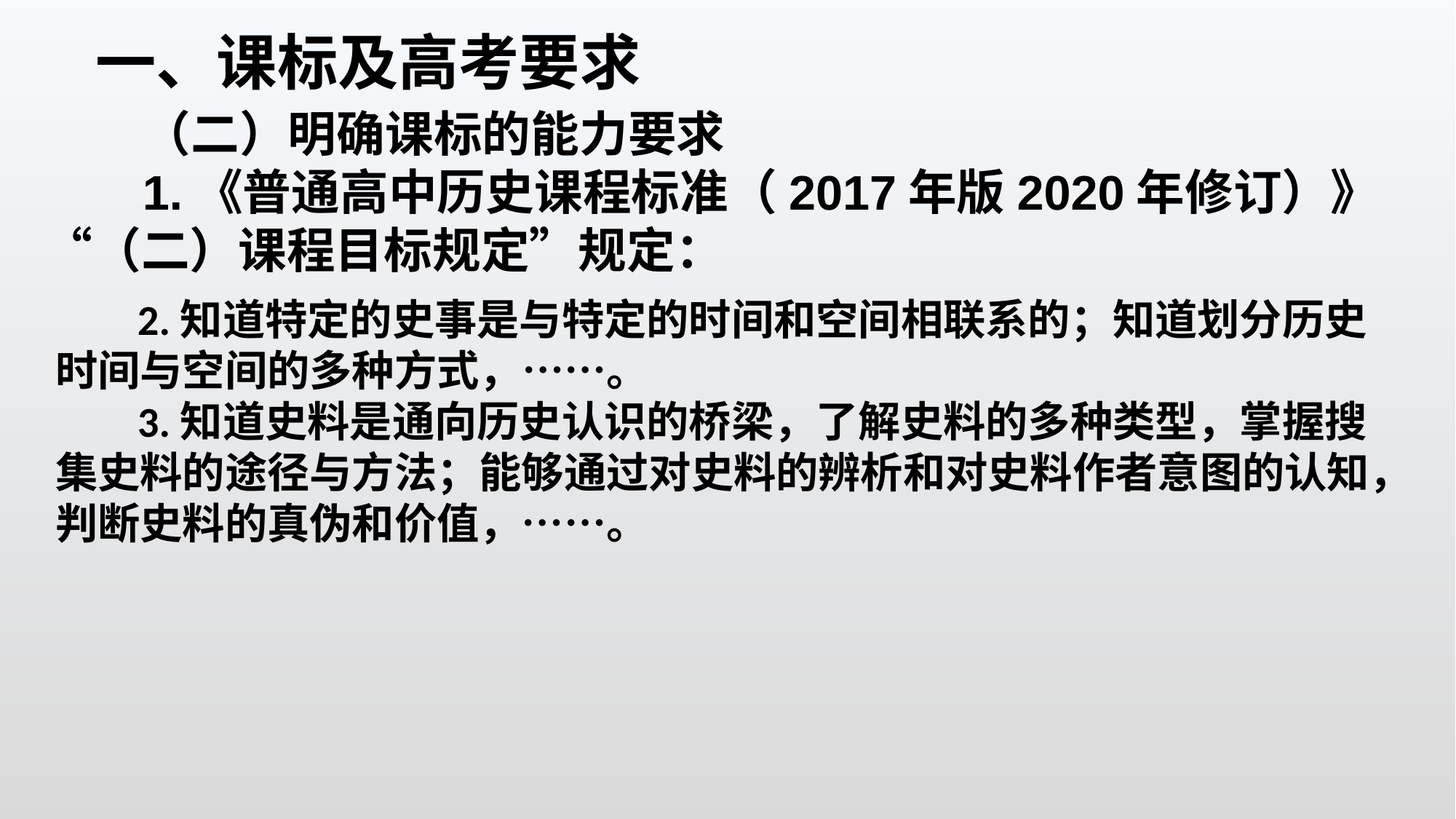

一、课标及高考要求
（二）明确课标的能力要求
1.《普通高中历史课程标准（2017年版2020年修订）》“（二）课程目标规定”规定：
2.知道特定的史事是与特定的时间和空间相联系的；知道划分历史时间与空间的多种方式，……。
3.知道史料是通向历史认识的桥梁，了解史料的多种类型，掌握搜集史料的途径与方法；能够通过对史料的辨析和对史料作者意图的认知，判断史料的真伪和价值，……。